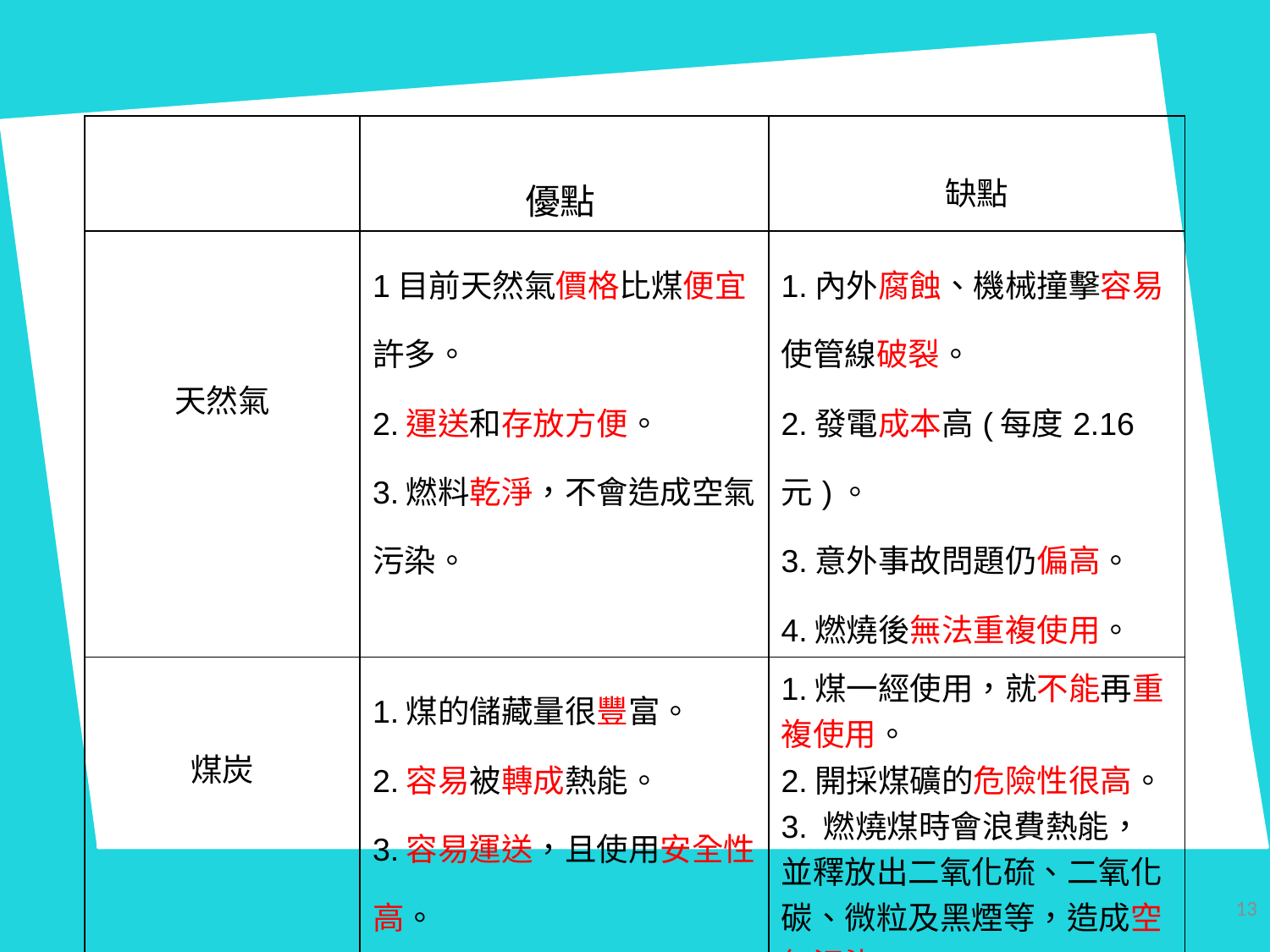

|  | 優點 | 缺點 |
| --- | --- | --- |
| 天然氣 | 1目前天然氣價格比煤便宜許多。 2.運送和存放方便。 3.燃料乾淨，不會造成空氣污染。 | 1.內外腐蝕、機械撞擊容易使管線破裂。 2.發電成本高(每度2.16元)。 3.意外事故問題仍偏高。 4.燃燒後無法重複使用。 |
| 煤炭 | 1.煤的儲藏量很豐富。 2.容易被轉成熱能。 3.容易運送，且使用安全性高。 | 1.煤一經使用，就不能再重複使用。 2.開採煤礦的危險性很高。 3. 燃燒煤時會浪費熱能，並釋放出二氧化硫、二氧化碳、微粒及黑煙等，造成空氣污染。 |
13